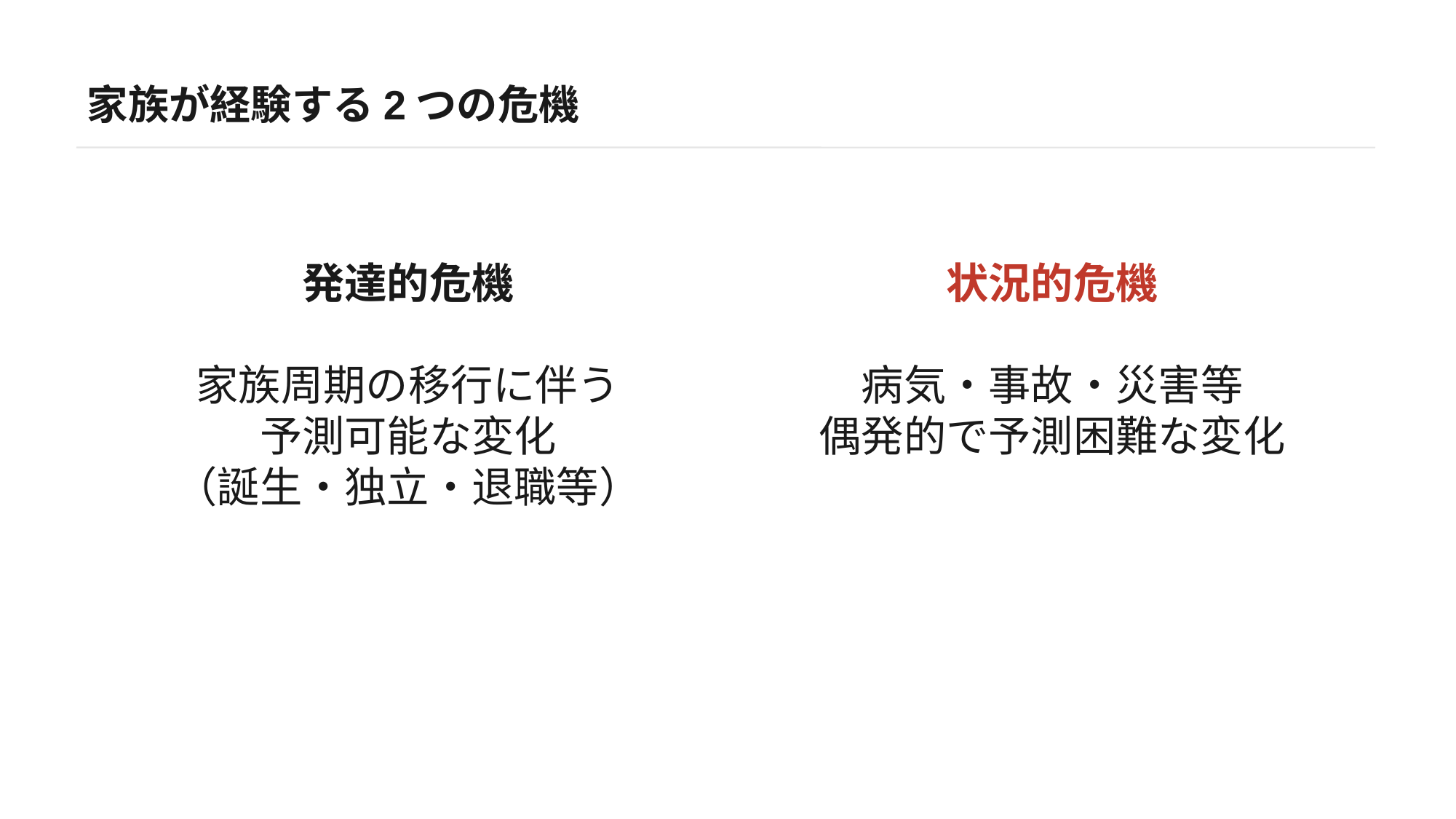

家族が経験する2つの危機

発達的危機

家族周期の移行に伴う
予測可能な変化
（誕生・独立・退職等）
状況的危機

病気・事故・災害等
偶発的で予測困難な変化